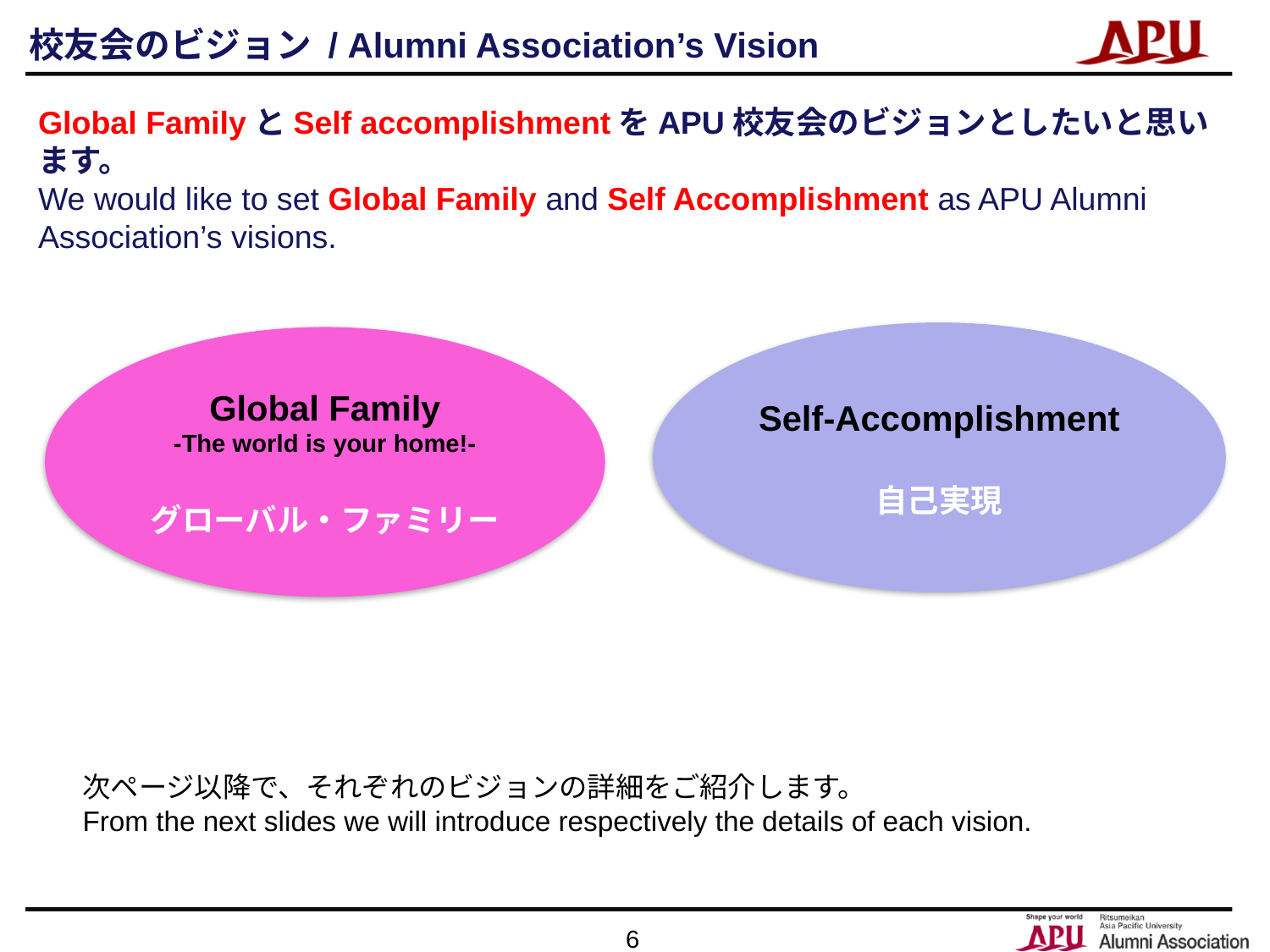

校友会のビジョン / Alumni Association’s Vision

Global FamilyとSelf accomplishmentをAPU校友会のビジョンとしたいと思います。
We would like to set Global Family and Self Accomplishment as APU Alumni Association’s visions.

Self-Accomplishment

自己実現
Global Family
-The world is your home!-

グローバル・ファミリー

次ページ以降で、それぞれのビジョンの詳細をご紹介します。
From the next slides we will introduce respectively the details of each vision.
6